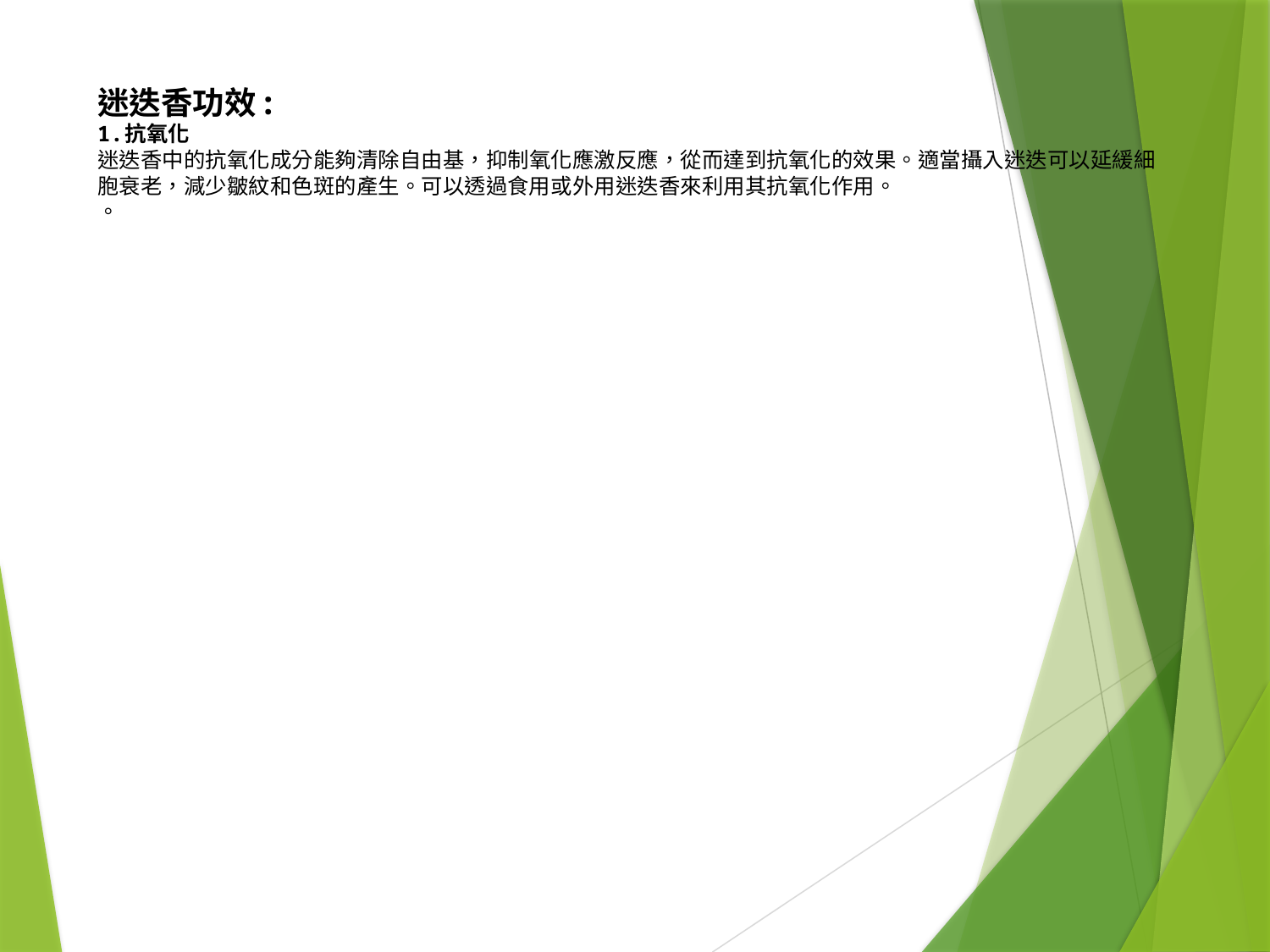

# 迷迭香功效: 1.抗氧化 迷迭香中的抗氧化成分能夠清除自由基，抑制氧化應激反應，從而達到抗氧化的效果。適當攝入迷迭可以延緩細胞衰老，減少皺紋和色斑的產生。可以透過食用或外用迷迭香來利用其抗氧化作用。 。